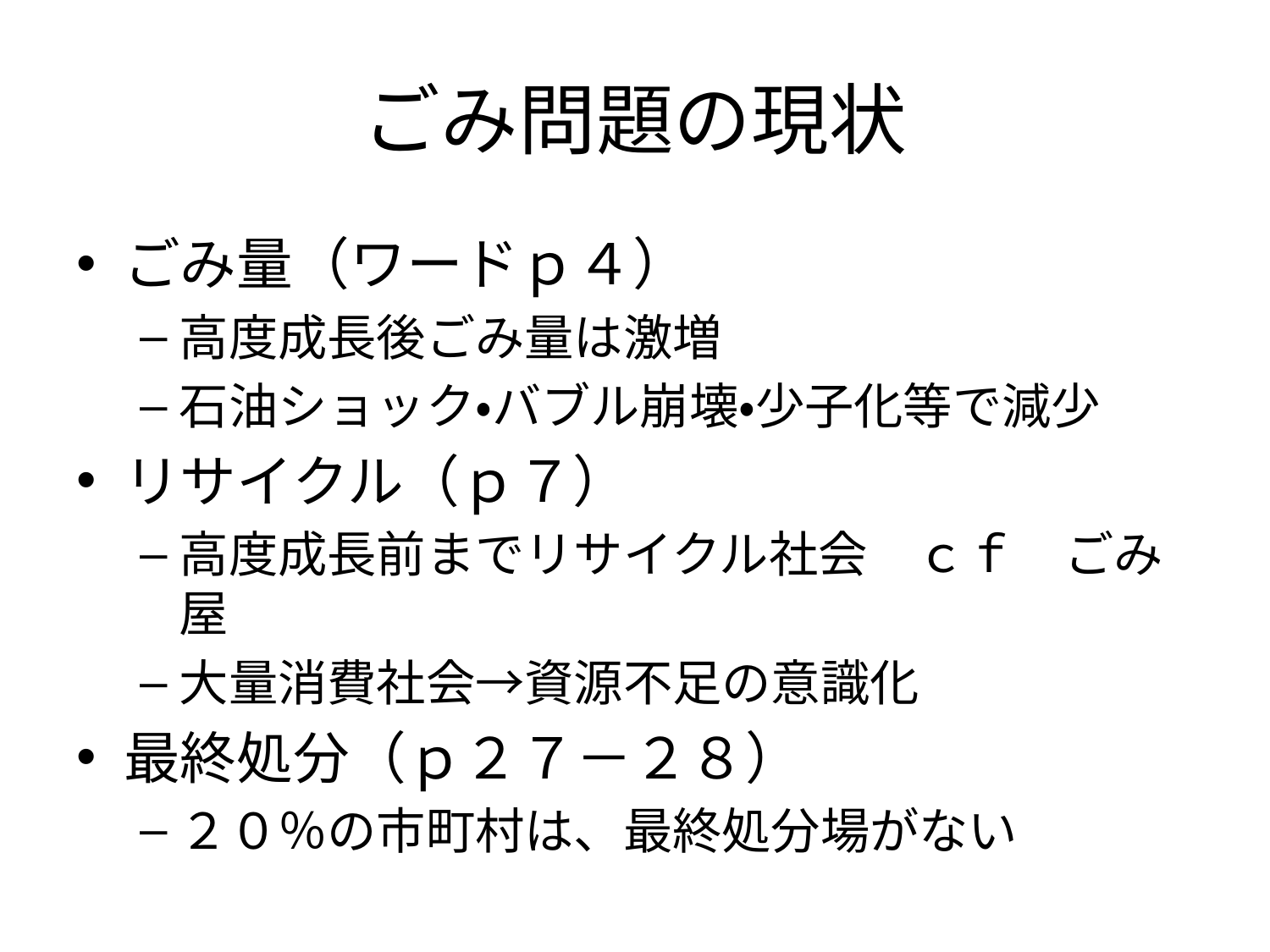

# ごみ問題の現状
ごみ量（ワードｐ４）
高度成長後ごみ量は激増
石油ショック・バブル崩壊・少子化等で減少
リサイクル（ｐ７）
高度成長前までリサイクル社会　ｃｆ　ごみ屋
大量消費社会→資源不足の意識化
最終処分（ｐ２７－２８）
２０％の市町村は、最終処分場がない